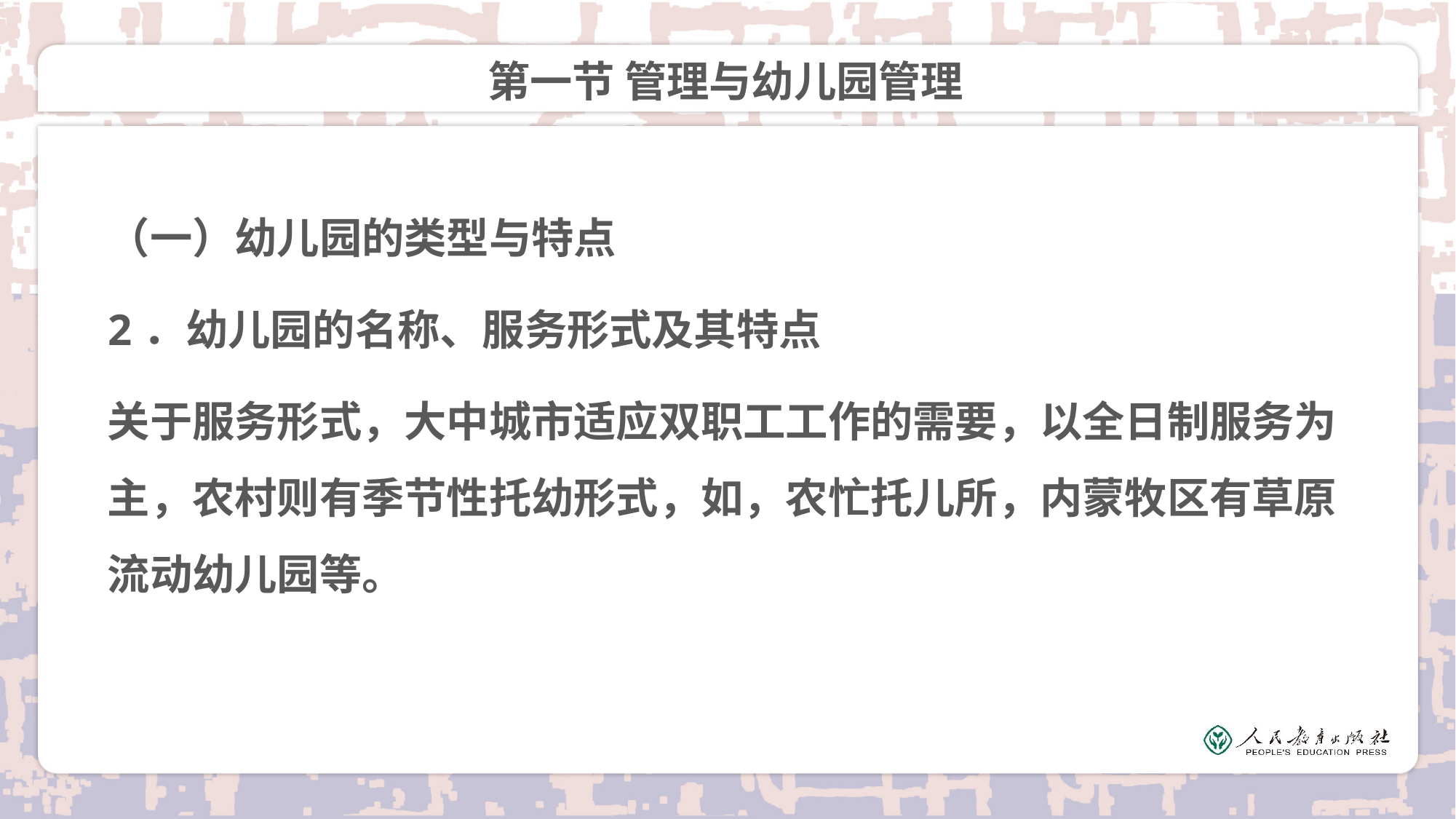

# 第一节 管理与幼儿园管理
（一）幼儿园的类型与特点
2．幼儿园的名称、服务形式及其特点
关于服务形式，大中城市适应双职工工作的需要，以全日制服务为主，农村则有季节性托幼形式，如，农忙托儿所，内蒙牧区有草原流动幼儿园等。